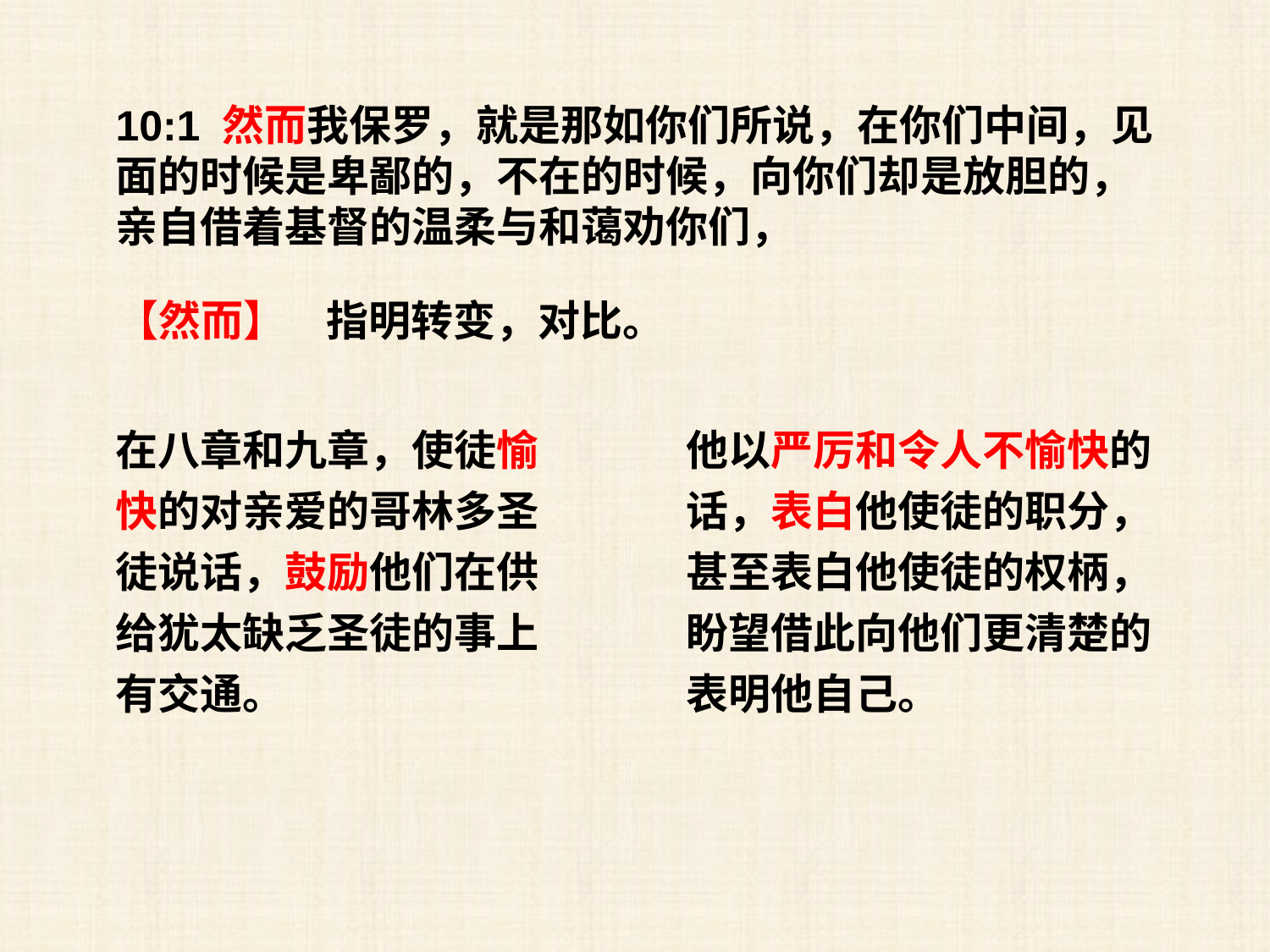

10:1 然而我保罗，就是那如你们所说，在你们中间，见面的时候是卑鄙的，不在的时候，向你们却是放胆的，亲自借着基督的温柔与和蔼劝你们，
【然而】
 指明转变，对比。
在八章和九章，使徒愉快的对亲爱的哥林多圣徒说话，鼓励他们在供给犹太缺乏圣徒的事上有交通。
他以严厉和令人不愉快的话，表白他使徒的职分，甚至表白他使徒的权柄，盼望借此向他们更清楚的表明他自己。